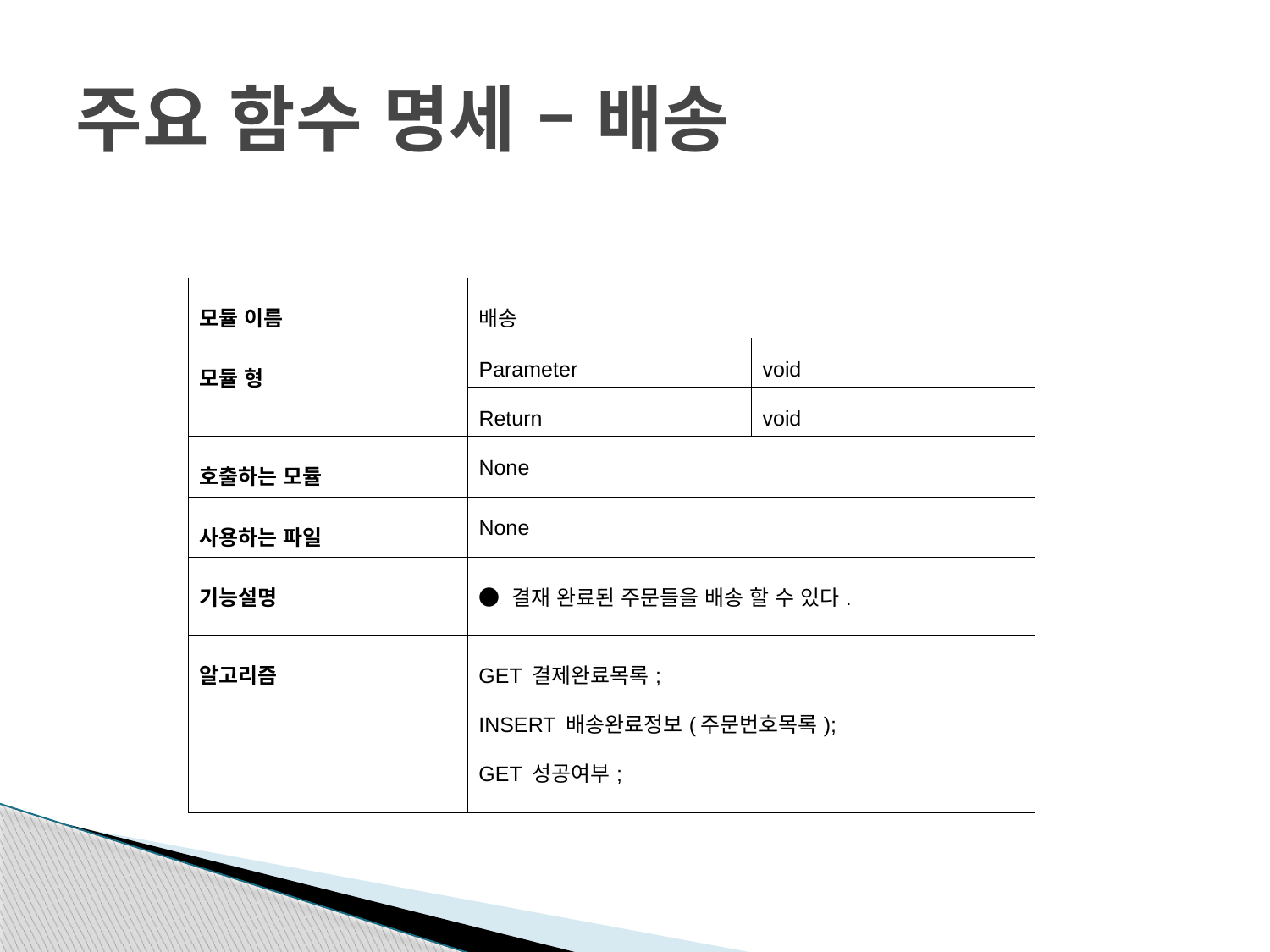

# 주요 함수 명세 – 배송
| 모듈 이름 | 배송 |  |
| --- | --- | --- |
| 모듈 형 | Parameter | void |
|  | Return | void |
| 호출하는 모듈 | None |  |
| 사용하는 파일 | None |  |
| 기능설명 | ● 결재 완료된 주문들을 배송 할 수 있다. |  |
| 알고리즘 | GET 결제완료목록; INSERT 배송완료정보(주문번호목록); GET 성공여부; |  |